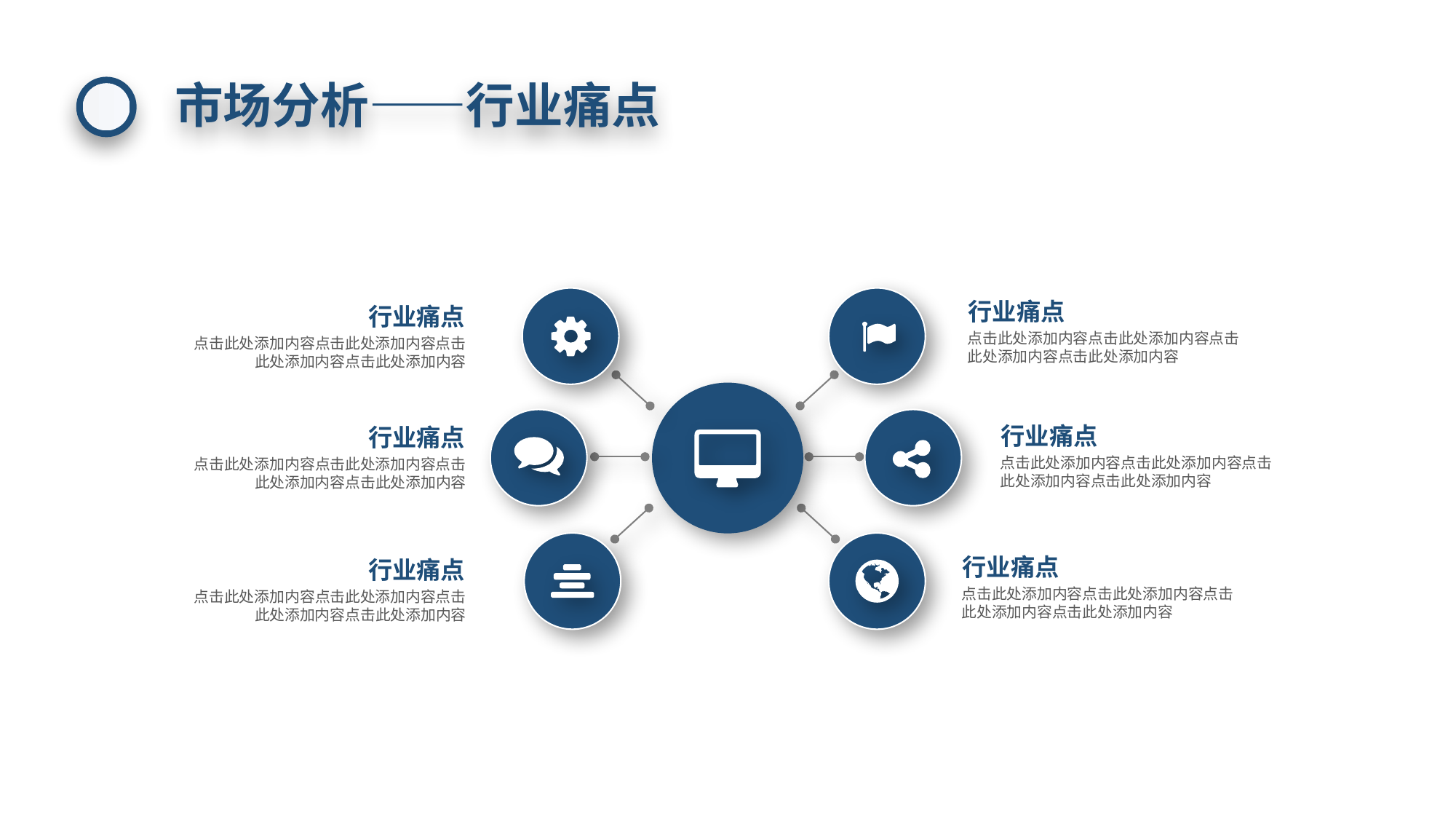

市场分析——行业痛点

行业痛点
行业痛点

点击此处添加内容点击此处添加内容点击此处添加内容点击此处添加内容
点击此处添加内容点击此处添加内容点击此处添加内容点击此处添加内容

行业痛点
行业痛点

点击此处添加内容点击此处添加内容点击此处添加内容点击此处添加内容
点击此处添加内容点击此处添加内容点击此处添加内容点击此处添加内容

行业痛点
行业痛点

点击此处添加内容点击此处添加内容点击此处添加内容点击此处添加内容
点击此处添加内容点击此处添加内容点击此处添加内容点击此处添加内容